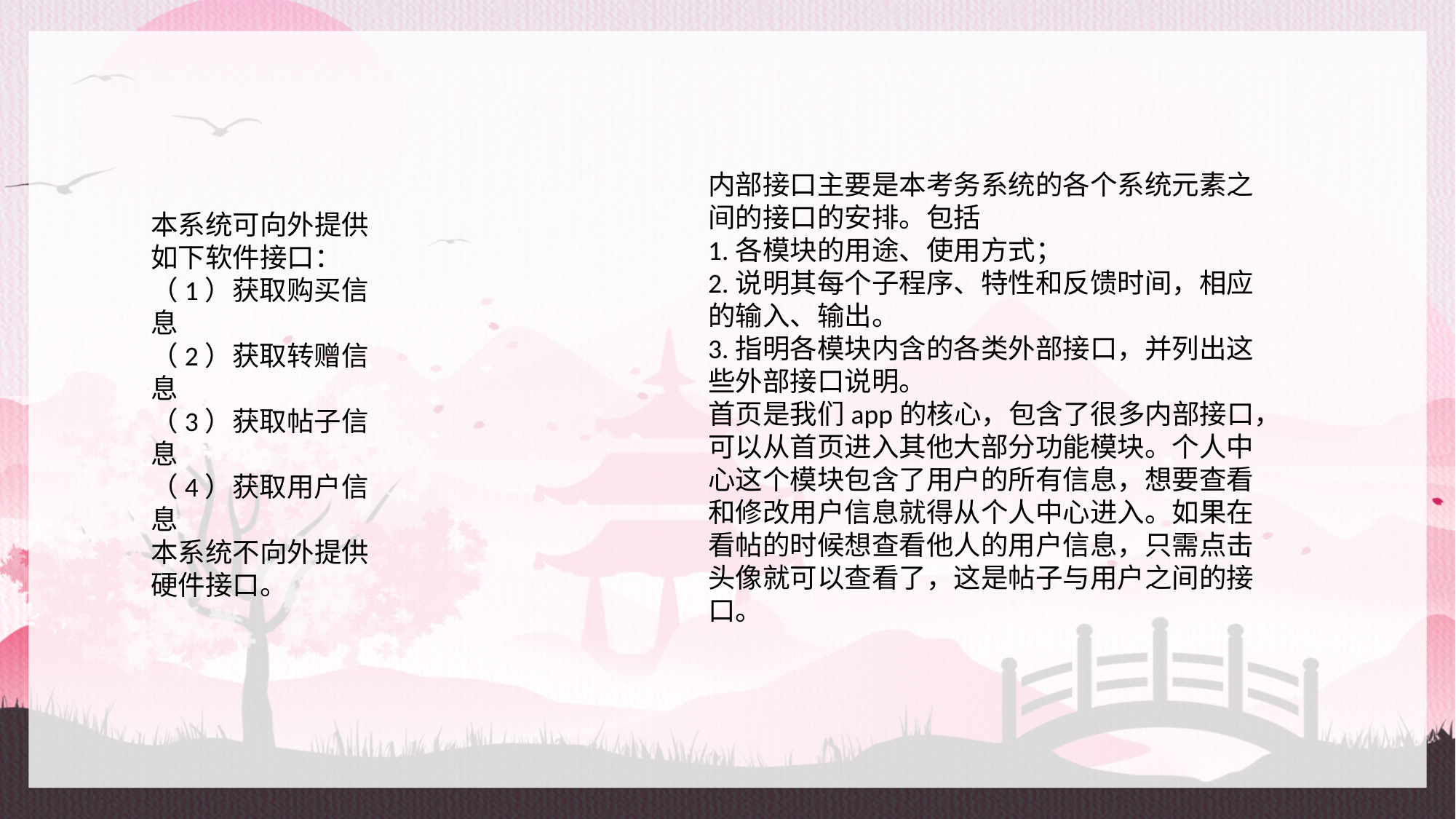

内部接口主要是本考务系统的各个系统元素之间的接口的安排。包括
1.各模块的用途、使用方式；
2.说明其每个子程序、特性和反馈时间，相应的输入、输出。
3.指明各模块内含的各类外部接口，并列出这些外部接口说明。
首页是我们app的核心，包含了很多内部接口，可以从首页进入其他大部分功能模块。个人中心这个模块包含了用户的所有信息，想要查看和修改用户信息就得从个人中心进入。如果在看帖的时候想查看他人的用户信息，只需点击头像就可以查看了，这是帖子与用户之间的接口。
本系统可向外提供如下软件接口：
（1）获取购买信息
（2）获取转赠信息
（3）获取帖子信息
（4）获取用户信息
本系统不向外提供硬件接口。